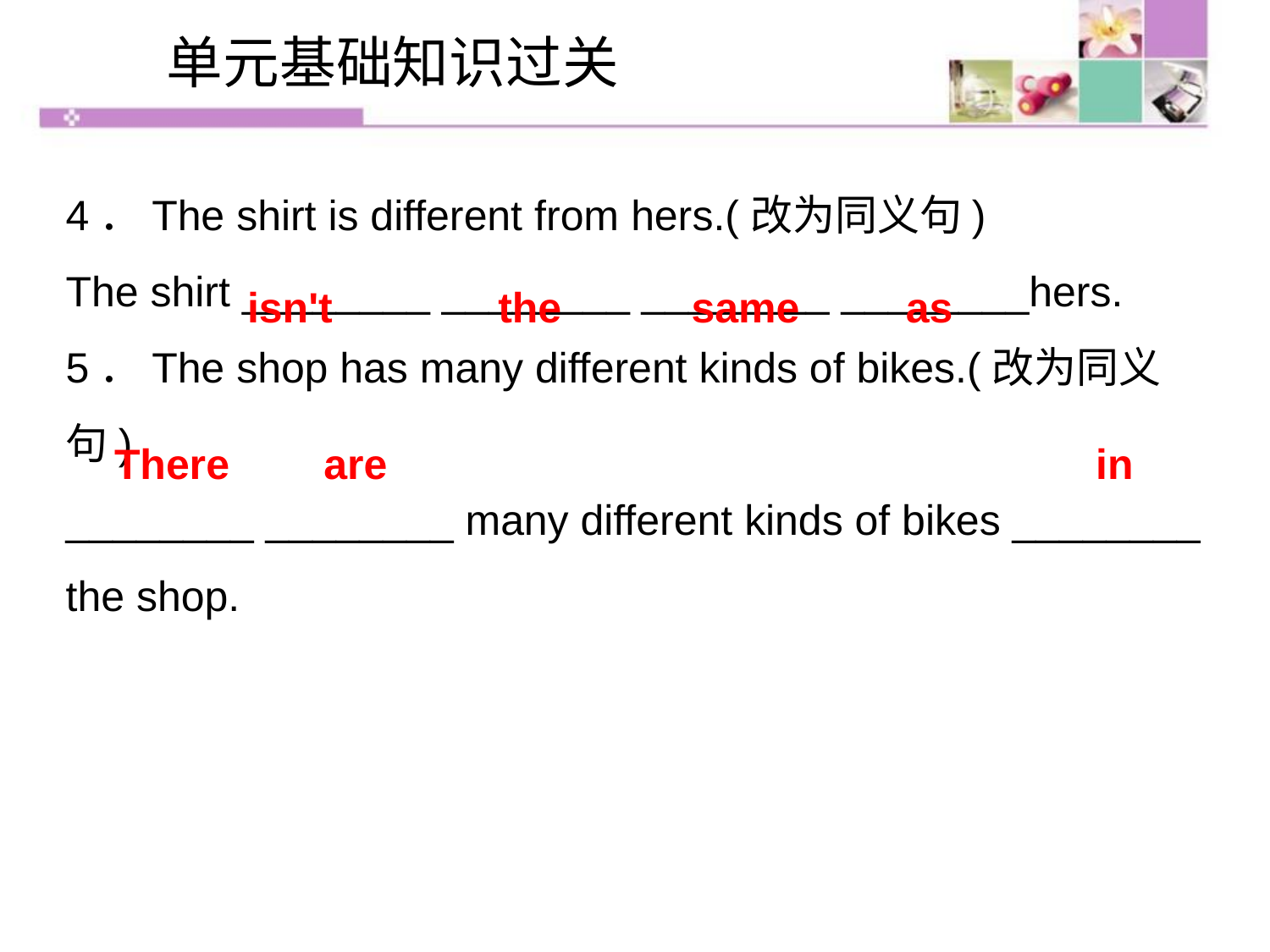

单元基础知识过关
4．The shirt is different from hers.(改为同义句)
The shirt ________ ________ ________ ________hers.
5．The shop has many different kinds of bikes.(改为同义句)
________ ________ many different kinds of bikes ________ the shop.
isn't              the           same         as
There        are                                                            in